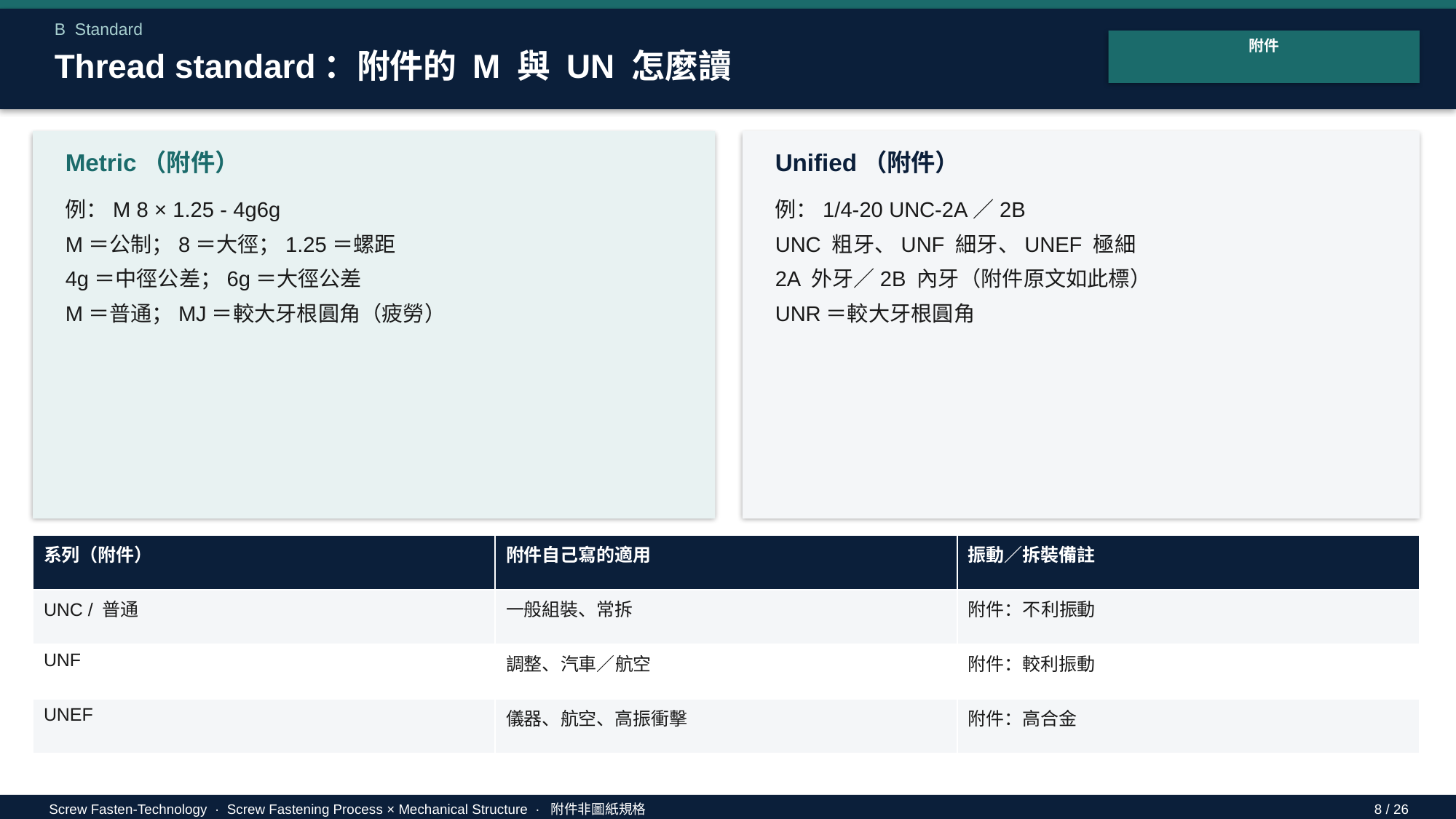

B  Standard

附件
Thread standard：附件的 M 與 UN 怎麼讀

Metric（附件）
Unified（附件）
例：M 8 × 1.25 - 4g6g
M＝公制；8＝大徑；1.25＝螺距
4g＝中徑公差；6g＝大徑公差
M＝普通；MJ＝較大牙根圓角（疲勞）
例：1/4-20 UNC-2A／2B
UNC 粗牙、UNF 細牙、UNEF 極細
2A 外牙／2B 內牙（附件原文如此標）
UNR＝較大牙根圓角
| 系列（附件） | 附件自己寫的適用 | 振動／拆裝備註 |
| --- | --- | --- |
| UNC / 普通 | 一般組裝、常拆 | 附件：不利振動 |
| UNF | 調整、汽車／航空 | 附件：較利振動 |
| UNEF | 儀器、航空、高振衝擊 | 附件：高合金 |

Screw Fasten-Technology  ·  Screw Fastening Process × Mechanical Structure  ·  附件非圖紙規格
8 / 26